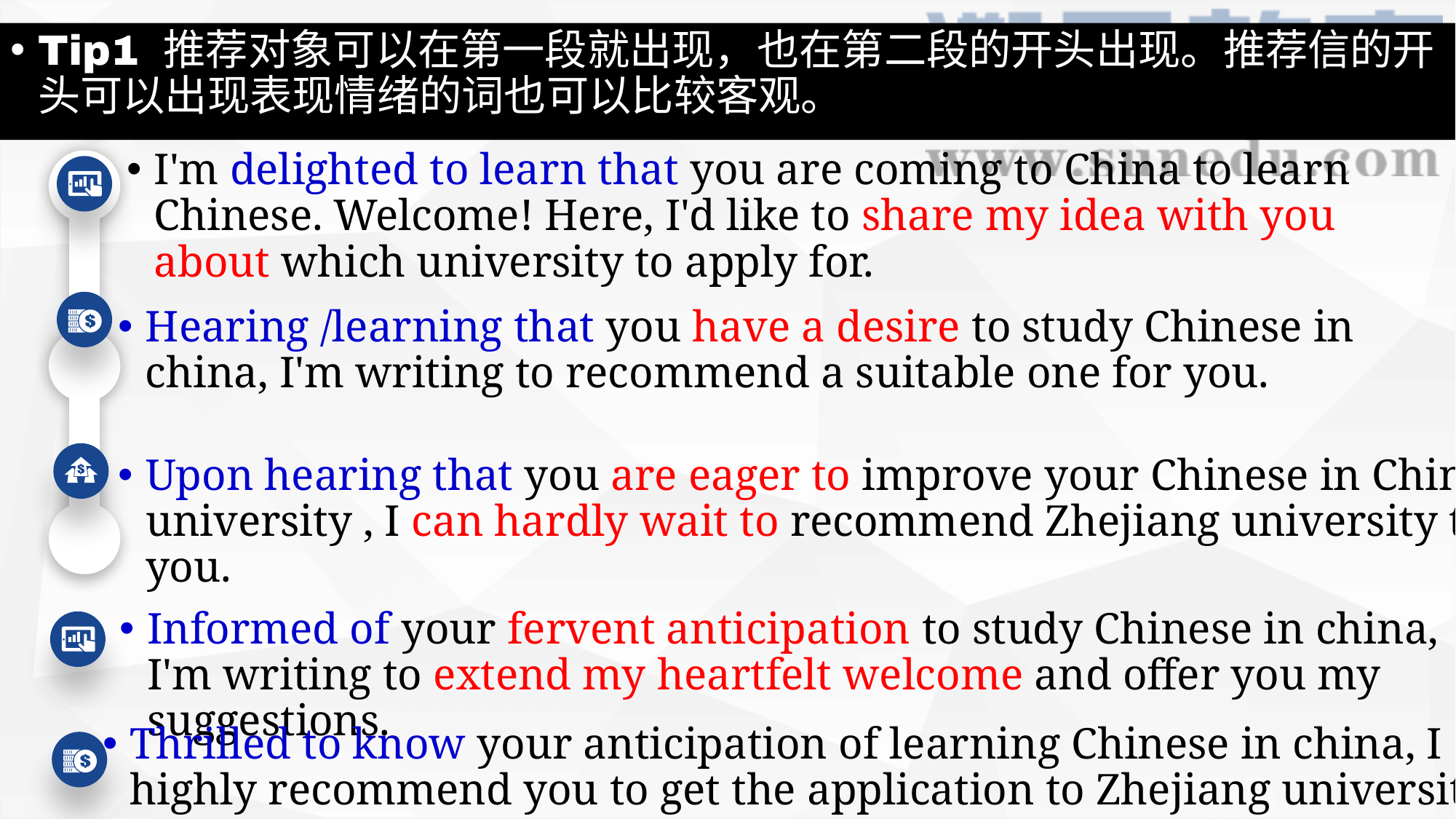

Tip1 推荐对象可以在第一段就出现，也在第二段的开头出现。推荐信的开头可以出现表现情绪的词也可以比较客观。

02
高分开头长啥样
We provide the best way to  your business.

I'm delighted to learn that you are coming to China to learn Chinese. Welcome! Here, I'd like to share my idea with you about which university to apply for.

Hearing /learning that you have a desire to study Chinese in china, I'm writing to recommend a suitable one for you.
Upon hearing that you are eager to improve your Chinese in Chinese university , I can hardly wait to recommend Zhejiang university to you.

Informed of your fervent anticipation to study Chinese in china, I'm writing to extend my heartfelt welcome and offer you my suggestions.
Thrilled to know your anticipation of learning Chinese in china, I highly recommend you to get the application to Zhejiang university.